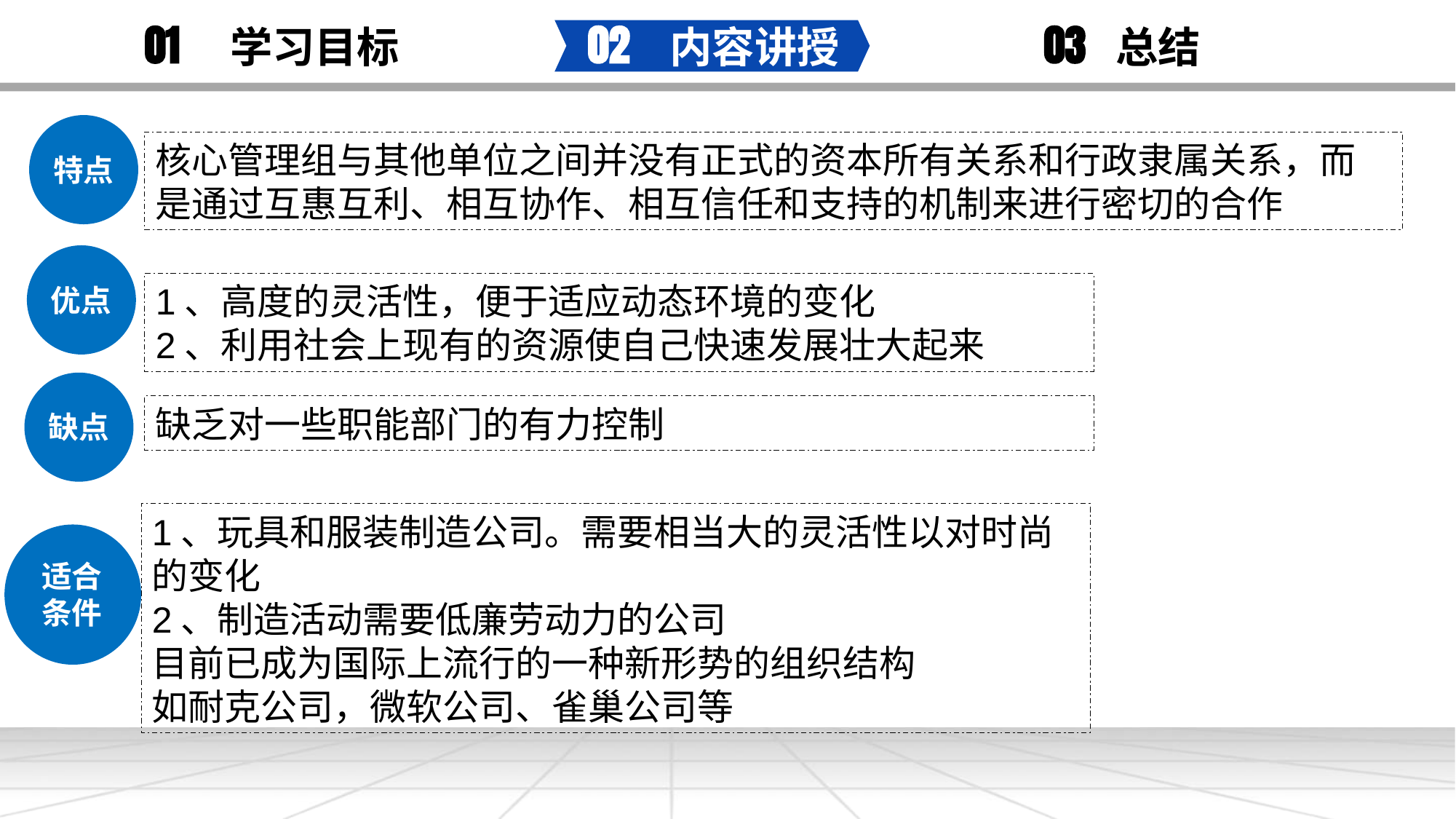

02   内容讲授
03  总结
01    学习目标

特点
核心管理组与其他单位之间并没有正式的资本所有关系和行政隶属关系，而是通过互惠互利、相互协作、相互信任和支持的机制来进行密切的合作

优点
1、高度的灵活性，便于适应动态环境的变化
2、利用社会上现有的资源使自己快速发展壮大起来

缺点
缺乏对一些职能部门的有力控制
1、玩具和服装制造公司。需要相当大的灵活性以对时尚的变化
2、制造活动需要低廉劳动力的公司
目前已成为国际上流行的一种新形势的组织结构
如耐克公司，微软公司、雀巢公司等

适合
条件
猴子取食的实验说明了什么问题？